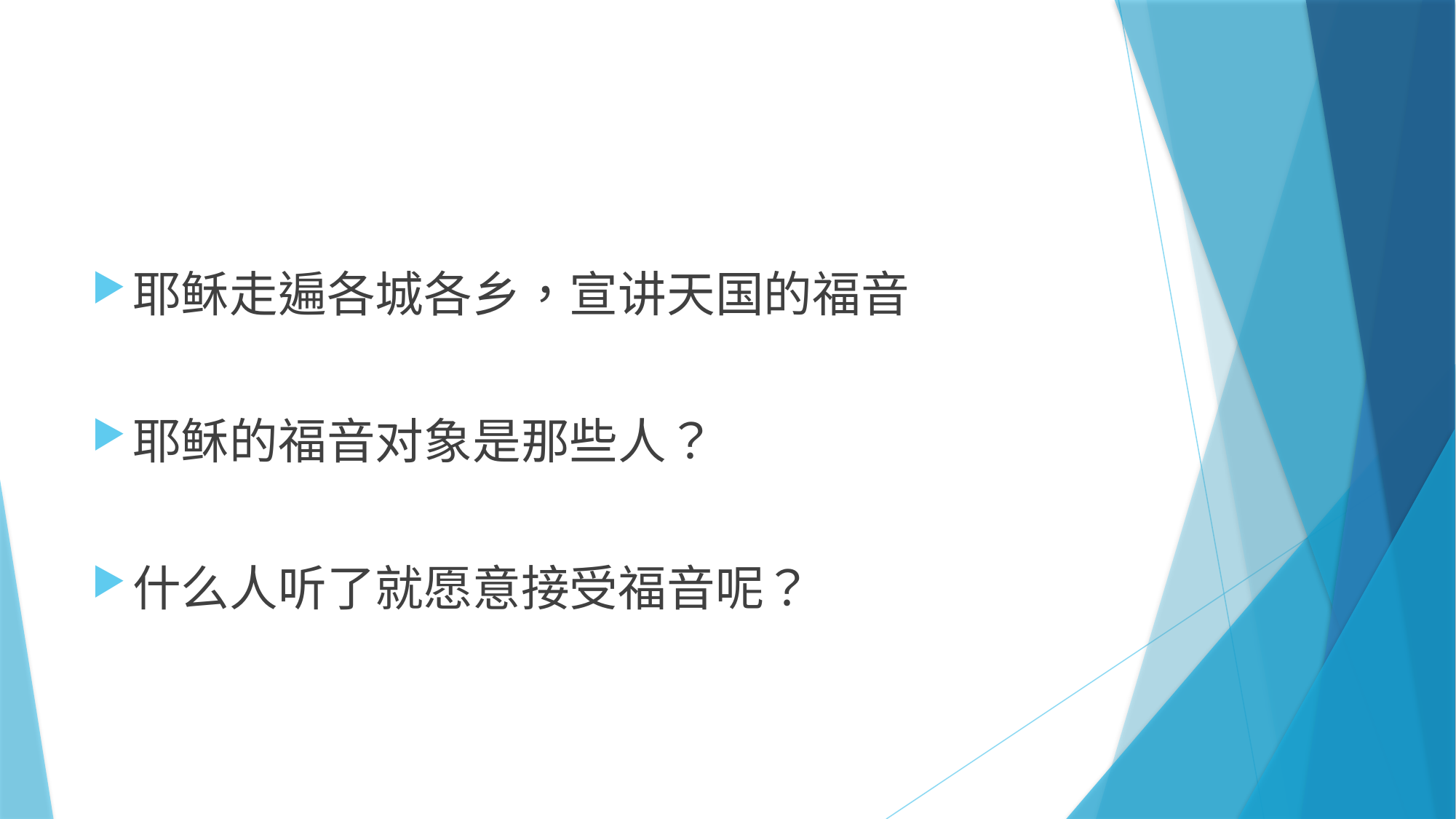

#
耶稣走遍各城各乡，宣讲天国的福音

耶稣的福音对象是那些人？

什么人听了就愿意接受福音呢？